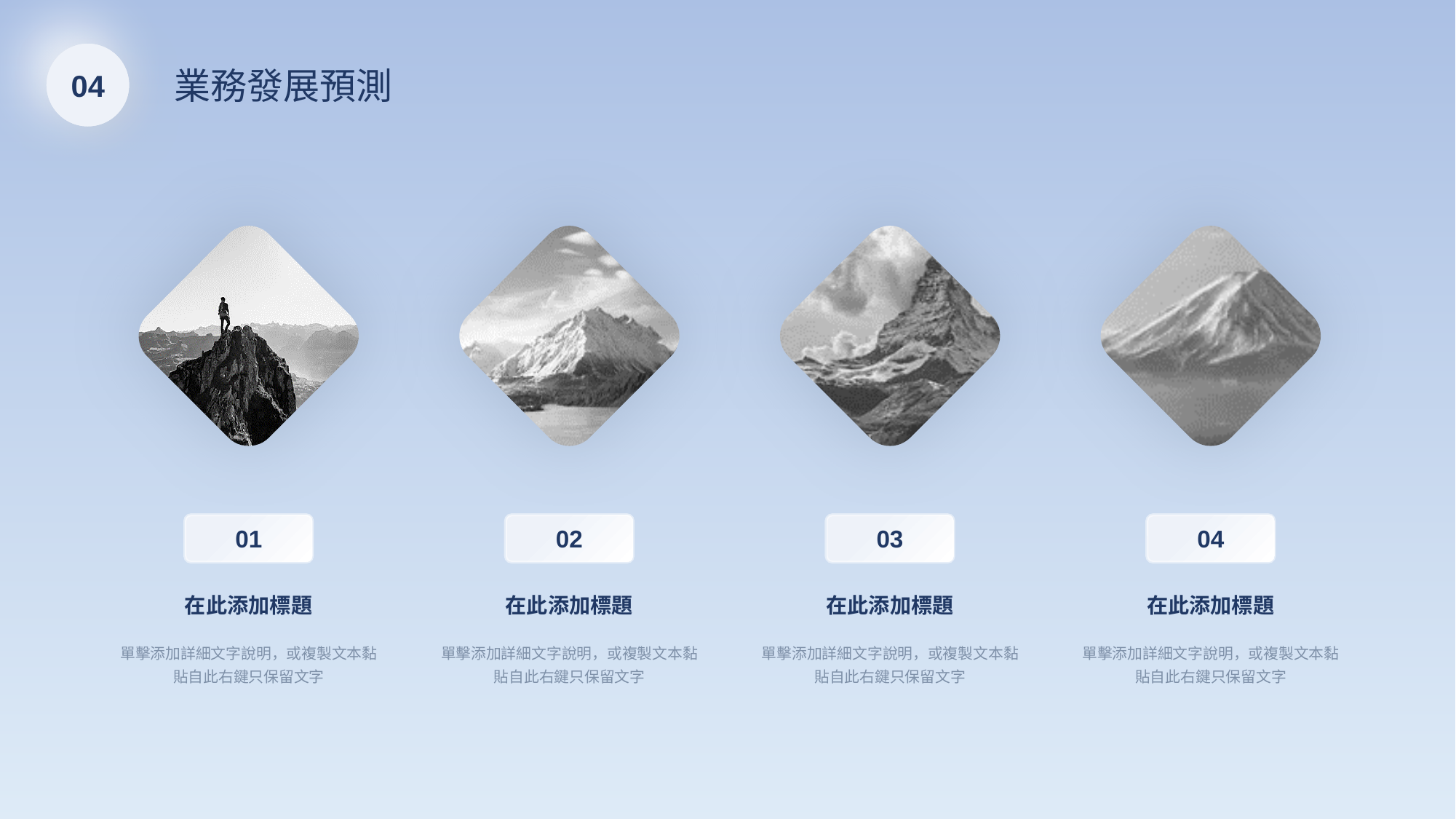

04
業務發展預測

01

02

03

04
在此添加標題
在此添加標題
在此添加標題

在此添加標題
單擊添加詳細文字說明，或複製文本黏貼自此右鍵只保留文字
單擊添加詳細文字說明，或複製文本黏貼自此右鍵只保留文字

單擊添加詳細文字說明，或複製文本黏貼自此右鍵只保留文字
單擊添加詳細文字說明，或複製文本黏貼自此右鍵只保留文字